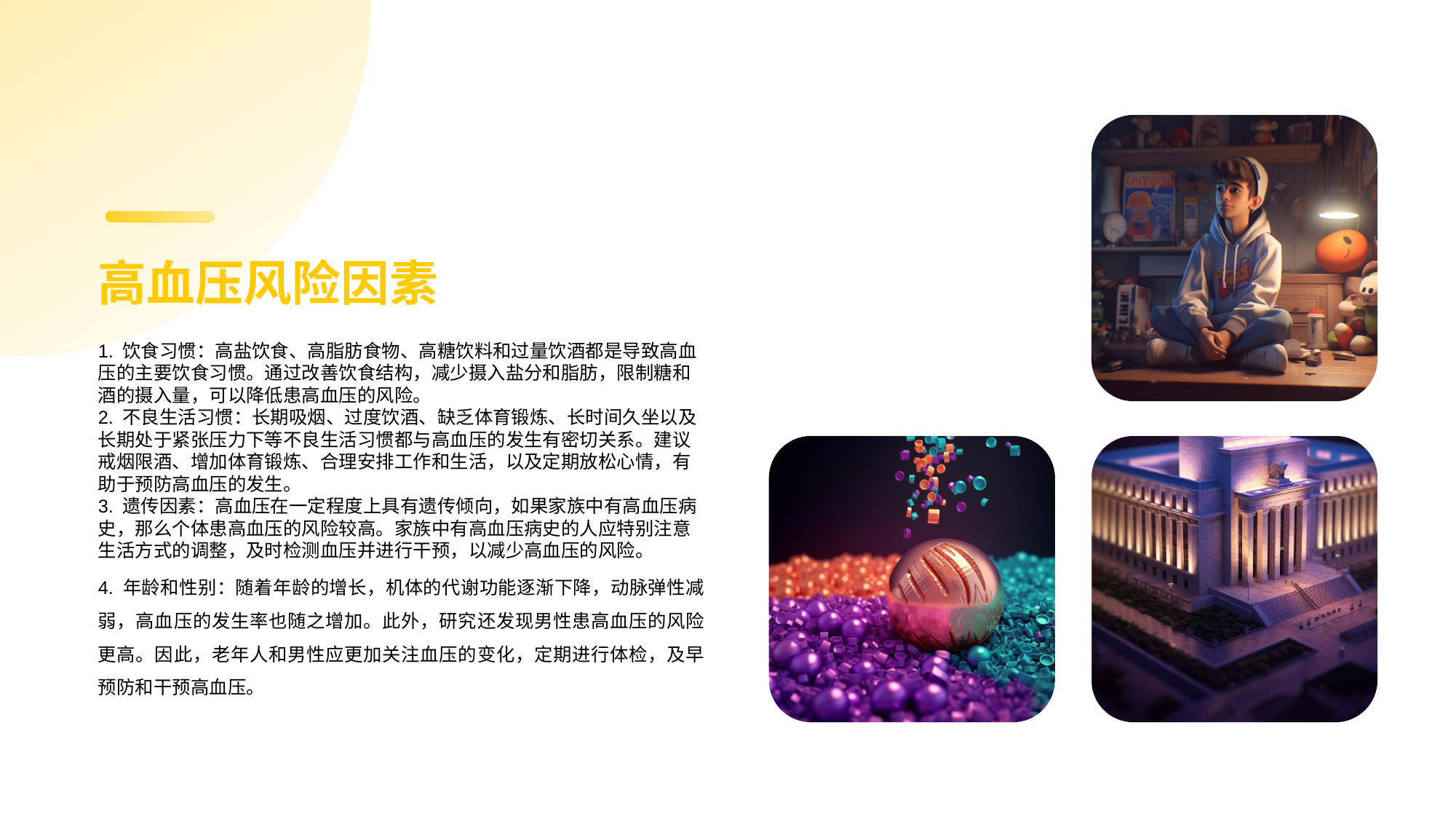

高血压风险因素
1. 饮食习惯：高盐饮食、高脂肪食物、高糖饮料和过量饮酒都是导致高血压的主要饮食习惯。通过改善饮食结构，减少摄入盐分和脂肪，限制糖和酒的摄入量，可以降低患高血压的风险。
2. 不良生活习惯：长期吸烟、过度饮酒、缺乏体育锻炼、长时间久坐以及长期处于紧张压力下等不良生活习惯都与高血压的发生有密切关系。建议戒烟限酒、增加体育锻炼、合理安排工作和生活，以及定期放松心情，有助于预防高血压的发生。
3. 遗传因素：高血压在一定程度上具有遗传倾向，如果家族中有高血压病史，那么个体患高血压的风险较高。家族中有高血压病史的人应特别注意生活方式的调整，及时检测血压并进行干预，以减少高血压的风险。
4. 年龄和性别：随着年龄的增长，机体的代谢功能逐渐下降，动脉弹性减弱，高血压的发生率也随之增加。此外，研究还发现男性患高血压的风险更高。因此，老年人和男性应更加关注血压的变化，定期进行体检，及早预防和干预高血压。